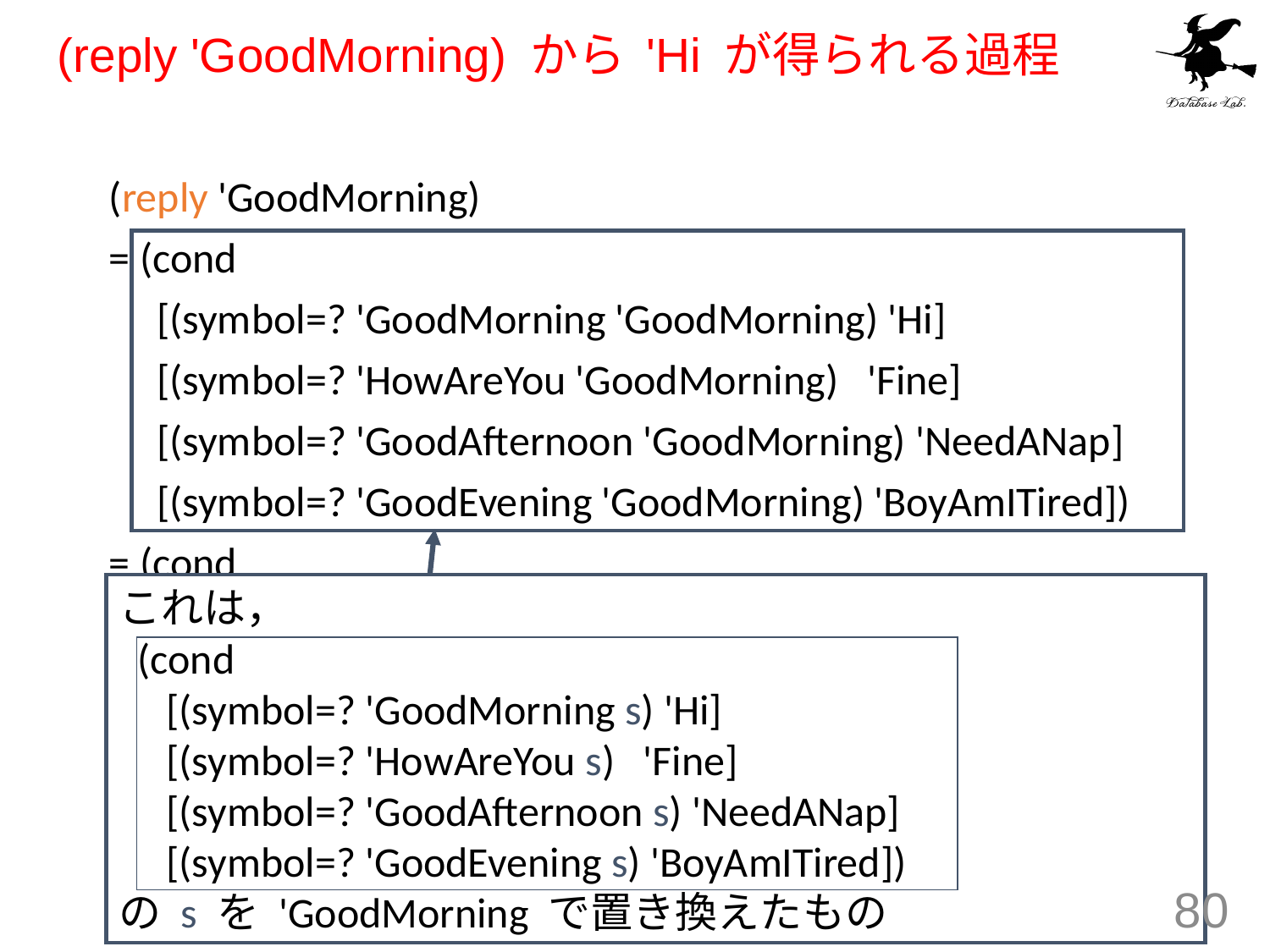

# (reply 'GoodMorning) から 'Hi が得られる過程
(reply 'GoodMorning)
= (cond
     [(symbol=? 'GoodMorning 'GoodMorning) 'Hi]
     [(symbol=? 'HowAreYou 'GoodMorning)   'Fine]
     [(symbol=? 'GoodAfternoon 'GoodMorning) 'NeedANap]
     [(symbol=? 'GoodEvening 'GoodMorning) 'BoyAmITired])
= (cond
     [true 'Hi]
     [(symbol=? 'HowAreYou 'GoodMorning)   'Fine]
     [(symbol=? 'GoodAfternoon 'GoodMorning) 'NeedANap]
     [(symbol=? 'GoodEvening 'GoodMorning) 'BoyAmITired]) = 'Hi

これは，
  (cond
     [(symbol=? 'GoodMorning s) 'Hi]
     [(symbol=? 'HowAreYou s)   'Fine]
     [(symbol=? 'GoodAfternoon s) 'NeedANap]
     [(symbol=? 'GoodEvening s) 'BoyAmITired])
の s を 'GoodMorning で置き換えたもの

80